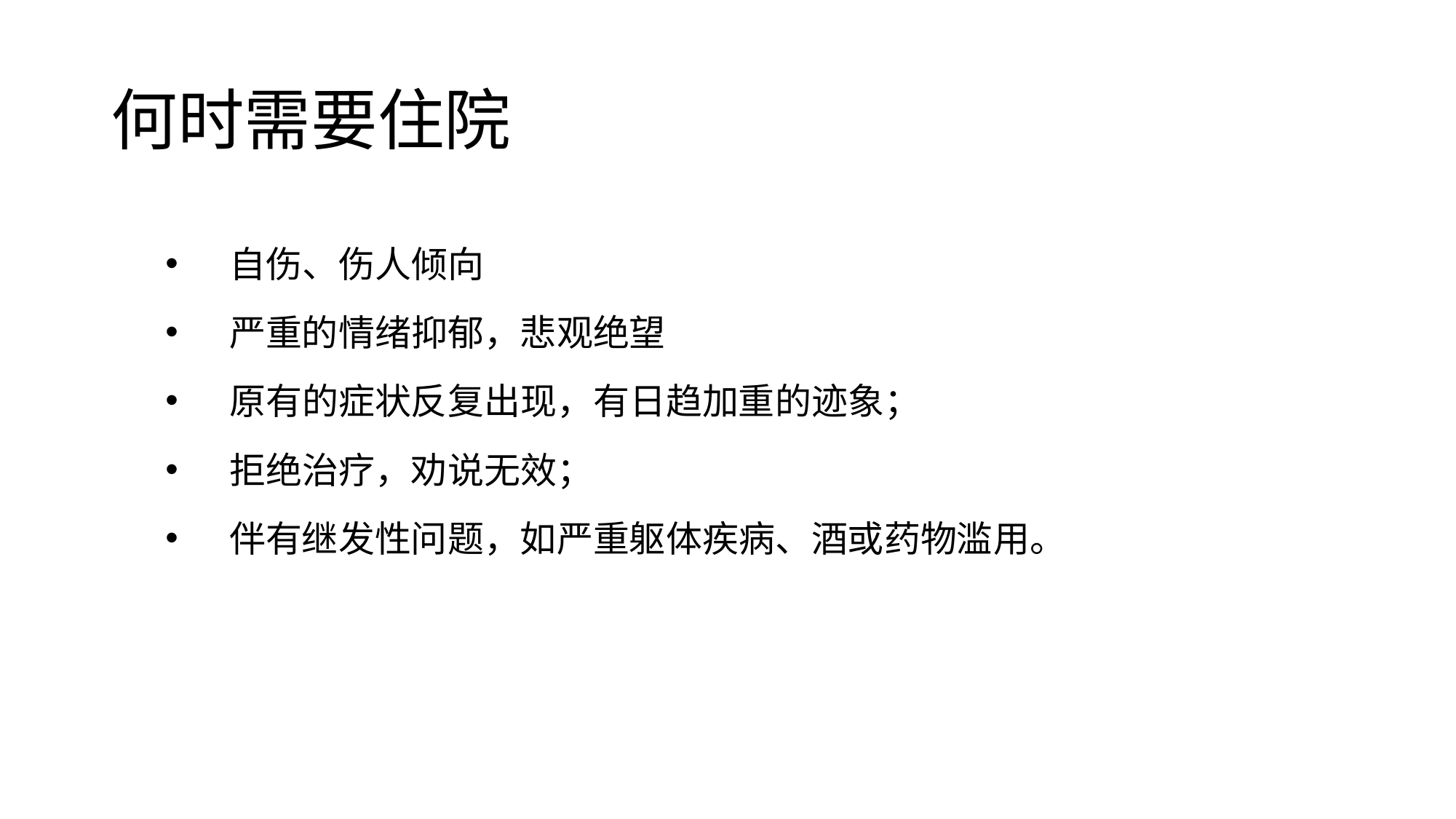

# 何时需要住院
自伤、伤人倾向
严重的情绪抑郁，悲观绝望
原有的症状反复出现，有日趋加重的迹象；
拒绝治疗，劝说无效；
伴有继发性问题，如严重躯体疾病、酒或药物滥用。
69